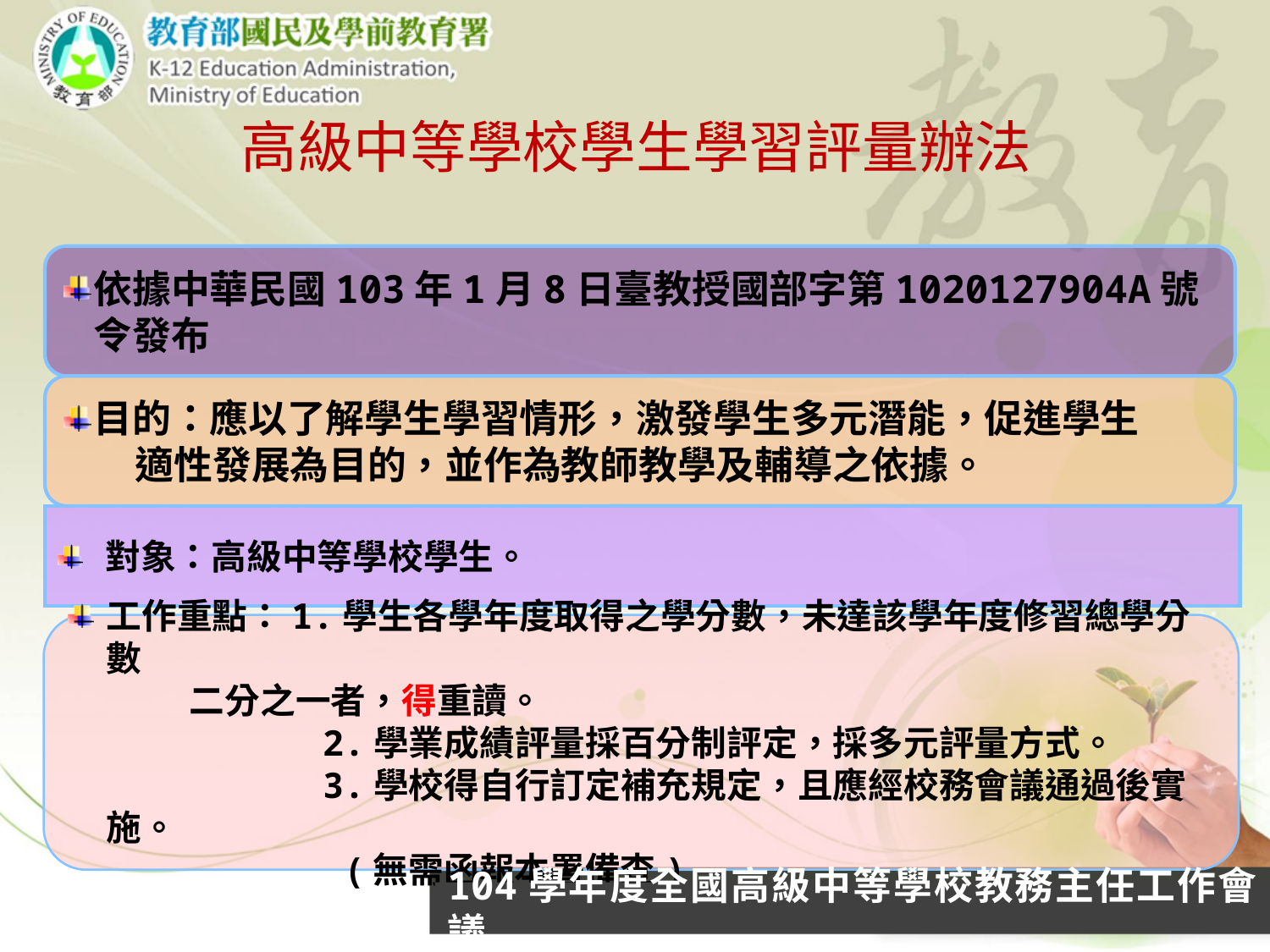

# 高級中等學校學生學習評量辦法
依據中華民國103年1月8日臺教授國部字第1020127904A號令發布
目的：應以了解學生學習情形，激發學生多元潛能，促進學生
       適性發展為目的，並作為教師教學及輔導之依據。
對象：高級中等學校學生。
工作重點：1.學生各學年度取得之學分數，未達該學年度修習總學分數
              二分之一者，得重讀。
            2.學業成績評量採百分制評定，採多元評量方式。
            3.學校得自行訂定補充規定，且應經校務會議通過後實施。
             (無需函報本署備查)
104學年度全國高級中等學校教務主任工作會議
33
33